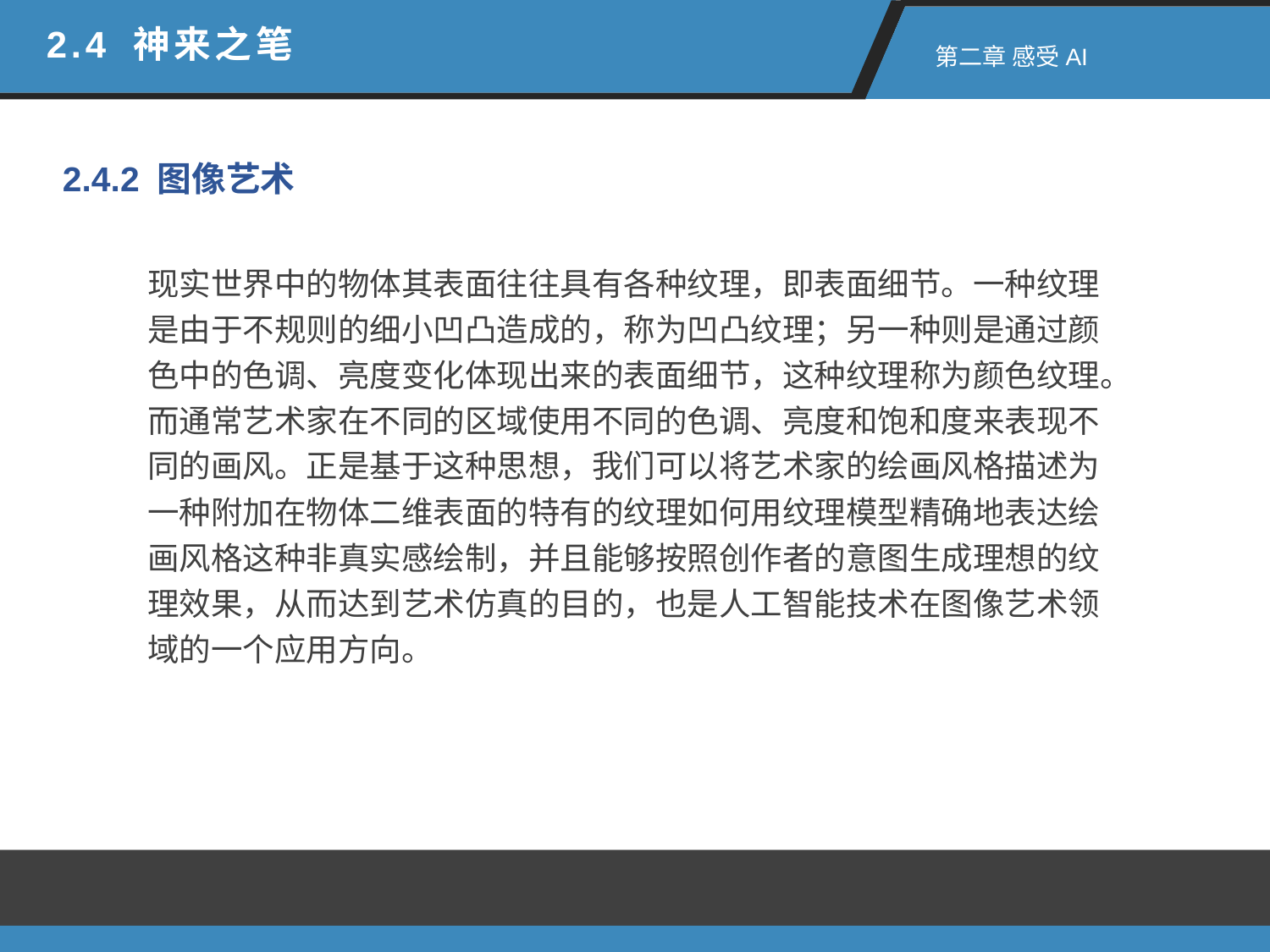

2.4 神来之笔
  第二章 感受AI
2.4.2 图像艺术

现实世界中的物体其表面往往具有各种纹理，即表面细节。一种纹理是由于不规则的细小凹凸造成的，称为凹凸纹理；另一种则是通过颜色中的色调、亮度变化体现出来的表面细节，这种纹理称为颜色纹理。而通常艺术家在不同的区域使用不同的色调、亮度和饱和度来表现不同的画风。正是基于这种思想，我们可以将艺术家的绘画风格描述为一种附加在物体二维表面的特有的纹理如何用纹理模型精确地表达绘画风格这种非真实感绘制，并且能够按照创作者的意图生成理想的纹理效果，从而达到艺术仿真的目的，也是人工智能技术在图像艺术领域的一个应用方向。